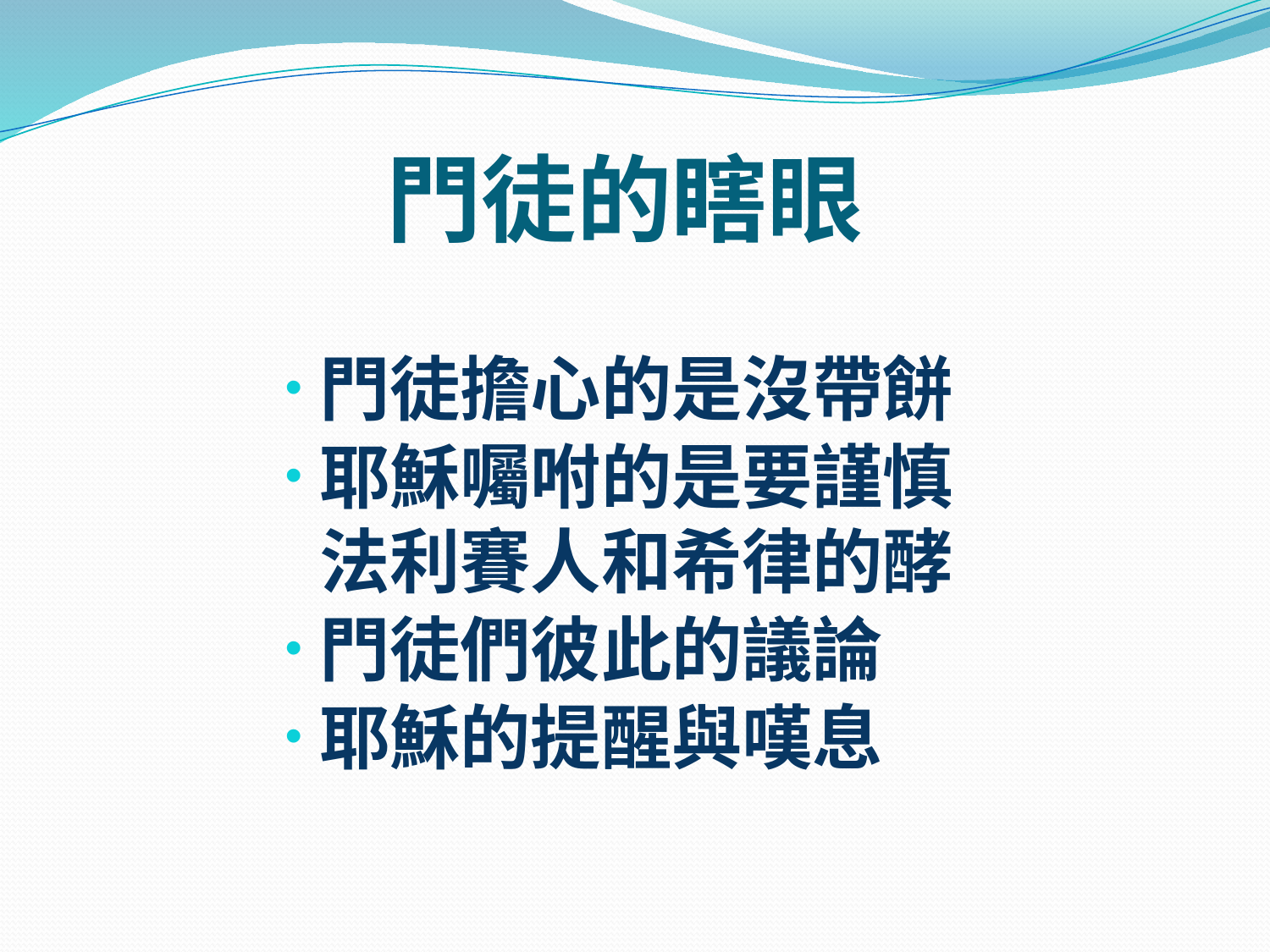

# 門徒的瞎眼
門徒擔心的是沒帶餅
耶穌囑咐的是要謹慎法利賽人和希律的酵
門徒們彼此的議論
耶穌的提醒與嘆息